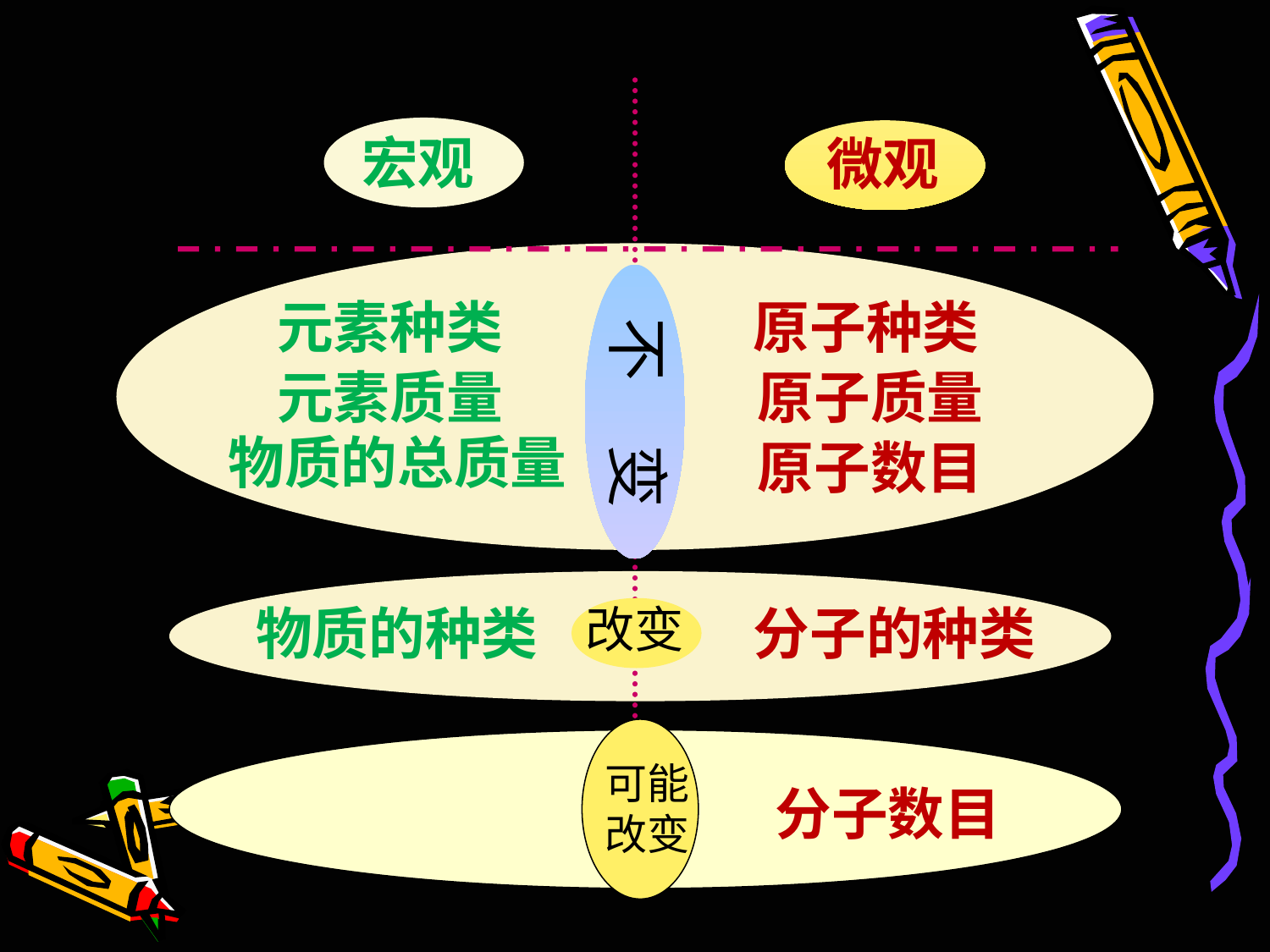

宏观

微观

不　变
元素种类
原子种类
元素质量
原子质量

物质的总质量
原子数目

物质的种类
改变

分子的种类

可能
改变
分子数目